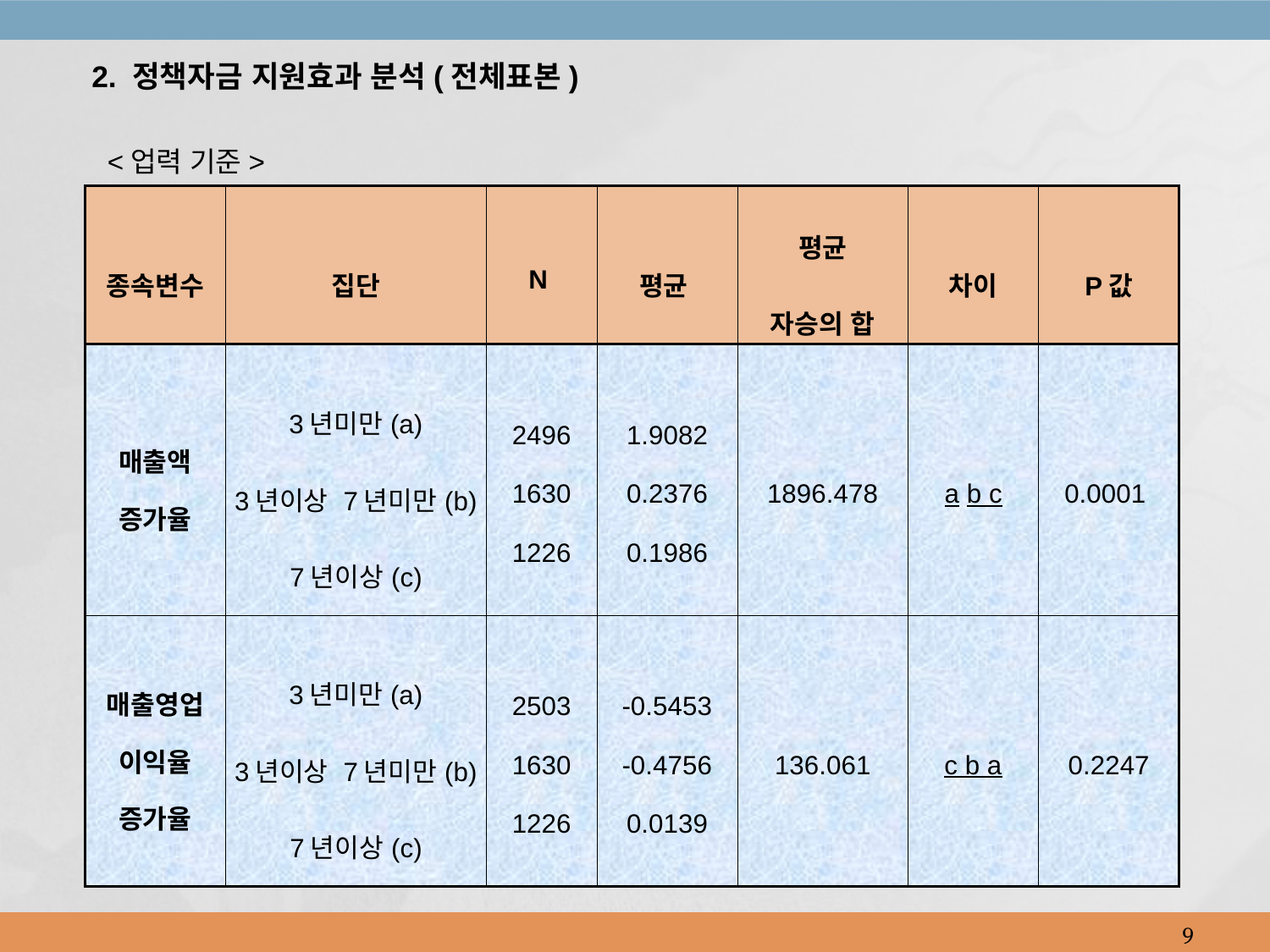

2. 정책자금 지원효과 분석(전체표본)

  <업력 기준>
| 종속변수 | 집단 | N | 평균 | 평균 자승의 합 | 차이 | P값 |
| --- | --- | --- | --- | --- | --- | --- |
| 매출액 증가율 | 3년미만(a) 3년이상 7년미만(b) 7년이상(c) | 2496 1630 1226 | 1.9082 0.2376 0.1986 | 1896.478 | a b c | 0.0001 |
| 매출영업 이익율 증가율 | 3년미만(a) 3년이상 7년미만(b) 7년이상(c) | 2503 1630 1226 | -0.5453 -0.4756 0.0139 | 136.061 | c b a | 0.2247 |
9